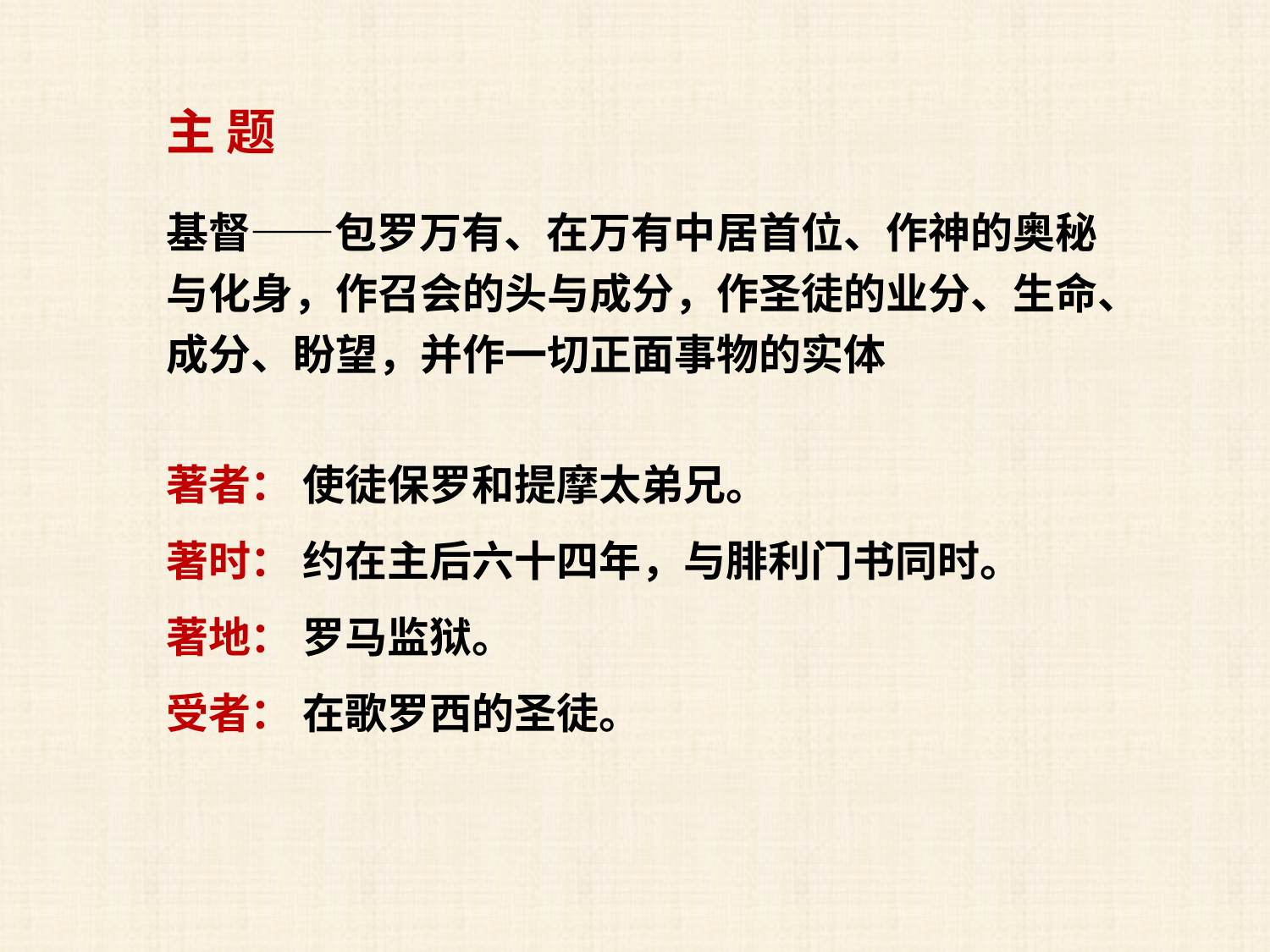

主 题
基督——包罗万有、在万有中居首位、作神的奥秘与化身，作召会的头与成分，作圣徒的业分、生命、成分、盼望，并作一切正面事物的实体
著者： 使徒保罗和提摩太弟兄。
著时： 约在主后六十四年，与腓利门书同时。
著地： 罗马监狱。
受者： 在歌罗西的圣徒。